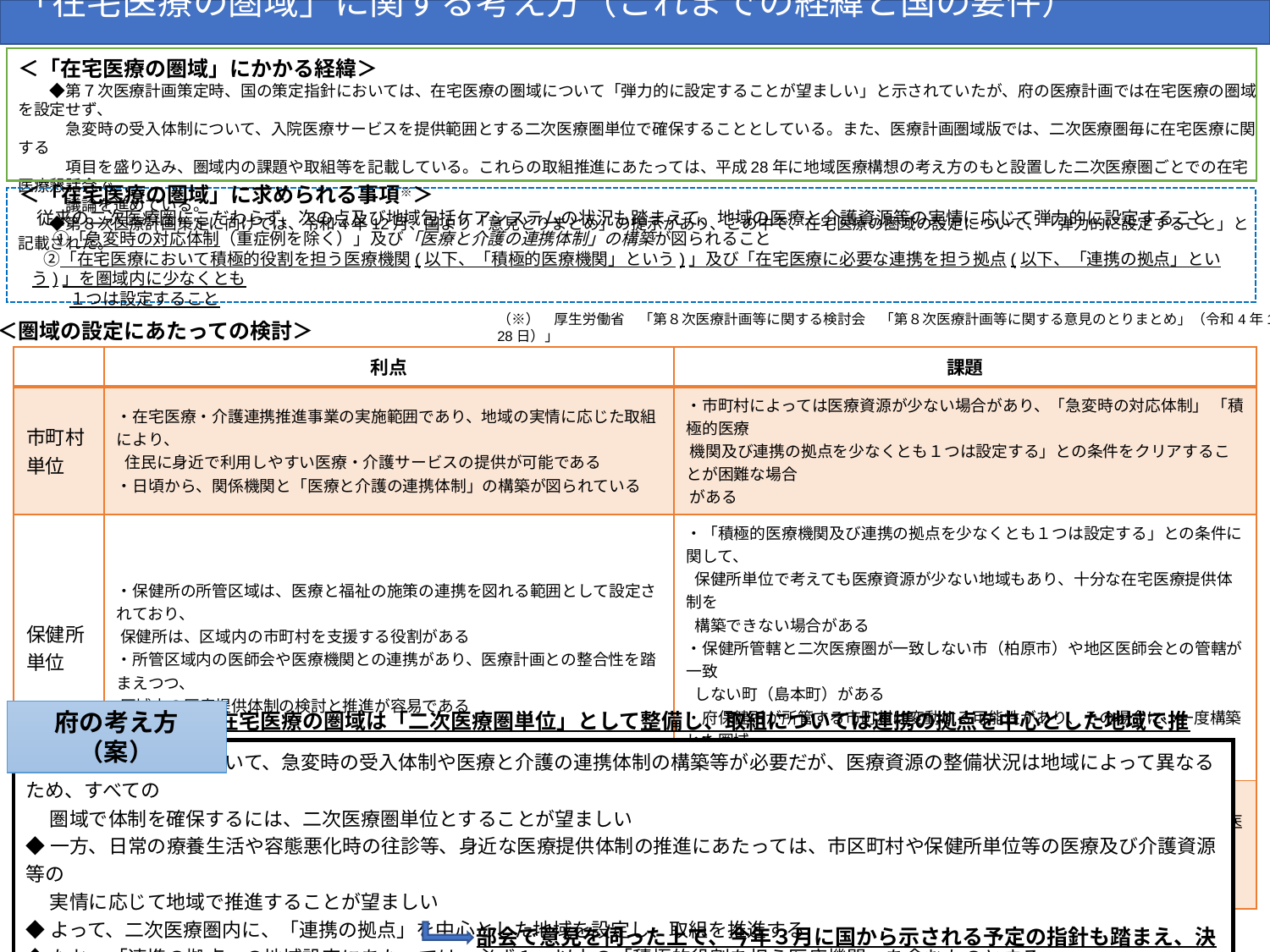

「在宅医療の圏域」に関する考え方（これまでの経緯と国の要件）

＜「在宅医療の圏域」にかかる経緯＞
　　◆第７次医療計画策定時、国の策定指針においては、在宅医療の圏域について「弾力的に設定することが望ましい」と示されていたが、府の医療計画では在宅医療の圏域を設定せず、
　　　急変時の受入体制について、入院医療サービスを提供範囲とする二次医療圏単位で確保することとしている。また、医療計画圏域版では、二次医療圏毎に在宅医療に関する
　　　項目を盛り込み、圏域内の課題や取組等を記載している。これらの取組推進にあたっては、平成28年に地域医療構想の考え方のもと設置した二次医療圏ごとでの在宅医療懇話会で、
　　　議論を進めている。
　　◆第８次医療計画策定に向けては、令和4年12月、国より「意見とりまとめ」の提示があり、この中で、在宅医療の圏域の設定について、「弾力的に設定すること」と記載された。
＜「在宅医療の圏域」に求められる事項※＞
　従来の二次医療圏にこだわらず、次の点及び地域包括ケアシステムの状況も踏まえて、地域の医療と介護資源等の実情に応じて弾力的に設定すること
　　①「急変時の対応体制（重症例を除く）」及び「医療と介護の連携体制」の構築が図られること
　  ②「在宅医療において積極的役割を担う医療機関(以下、「積極的医療機関」という)」及び「在宅医療に必要な連携を担う拠点(以下、「連携の拠点」という)」を圏域内に少なくとも
　　　１つは設定すること
（※）　厚生労働省　「第８次医療計画等に関する検討会　「第８次医療計画等に関する意見のとりまとめ」（令和4年12月28日）」
＜圏域の設定にあたっての検討＞
|  | 利点 | 課題 |
| --- | --- | --- |
| 市町村 単位 | ・在宅医療・介護連携推進事業の実施範囲であり、地域の実情に応じた取組により、 住民に身近で利用しやすい医療・介護サービスの提供が可能である ・日頃から、関係機関と「医療と介護の連携体制」の構築が図られている | ・市町村によっては医療資源が少ない場合があり、「急変時の対応体制」 「積極的医療 機関及び連携の拠点を少なくとも１つは設定する」との条件をクリアすることが困難な場合 がある |
| 保健所 単位 | ・保健所の所管区域は、医療と福祉の施策の連携を図れる範囲として設定されており、 保健所は、区域内の市町村を支援する役割がある ・所管区域内の医師会や医療機関との連携があり、医療計画との整合性を踏まえつつ、 区域内の医療提供体制の検討と推進が容易である | ・「積極的医療機関及び連携の拠点を少なくとも１つは設定する」との条件に関して、 保健所単位で考えても医療資源が少ない地域もあり、十分な在宅医療提供体制を 構築できない場合がある ・保健所管轄と二次医療圏が一致しない市（柏原市）や地区医師会との管轄が一致 しない町（島本町）がある ・府保健所が所管する市町村は変動する可能性があり、その場合に、一度構築した圏域 での医療提供体制を再構成することは困難である |
| 二次 医療圏 単位 | ・入院医療サービスの提供範囲であり、急変時受入体制の整備を含め、 在宅医療提供体制を確保できる ・地域医療構想や外来医療計画（かかりつけ医等）及び介護保険事業計画等他の 計画との整合性が図りやすい | ・国が求める「医療と介護の連携体制の構築」を行うには範囲が広く、在宅医療に関して、 地域の特性を活かした十分な検討ができない可能性がある |
府の考え方（案）
在宅医療の圏域は「二次医療圏単位」として整備し、取組については連携の拠点を中心とした地域で推進
◆在宅医療の圏域において、急変時の受入体制や医療と介護の連携体制の構築等が必要だが、医療資源の整備状況は地域によって異なるため、すべての
　 圏域で体制を確保するには、二次医療圏単位とすることが望ましい
◆一方、日常の療養生活や容態悪化時の往診等、身近な医療提供体制の推進にあたっては、市区町村や保健所単位等の医療及び介護資源等の
　 実情に応じて地域で推進することが望ましい
◆よって、二次医療圏内に、「連携の拠点」を中心とした地域を設定し、取組を推進する
◆なお、「連携の拠点」の地域設定にあたっては、必ず１つ以上の「積極的役割を担う医療機関」を含むものとする

部会で意見を伺った上で、今年３月に国から示される予定の指針も踏まえ、決定する